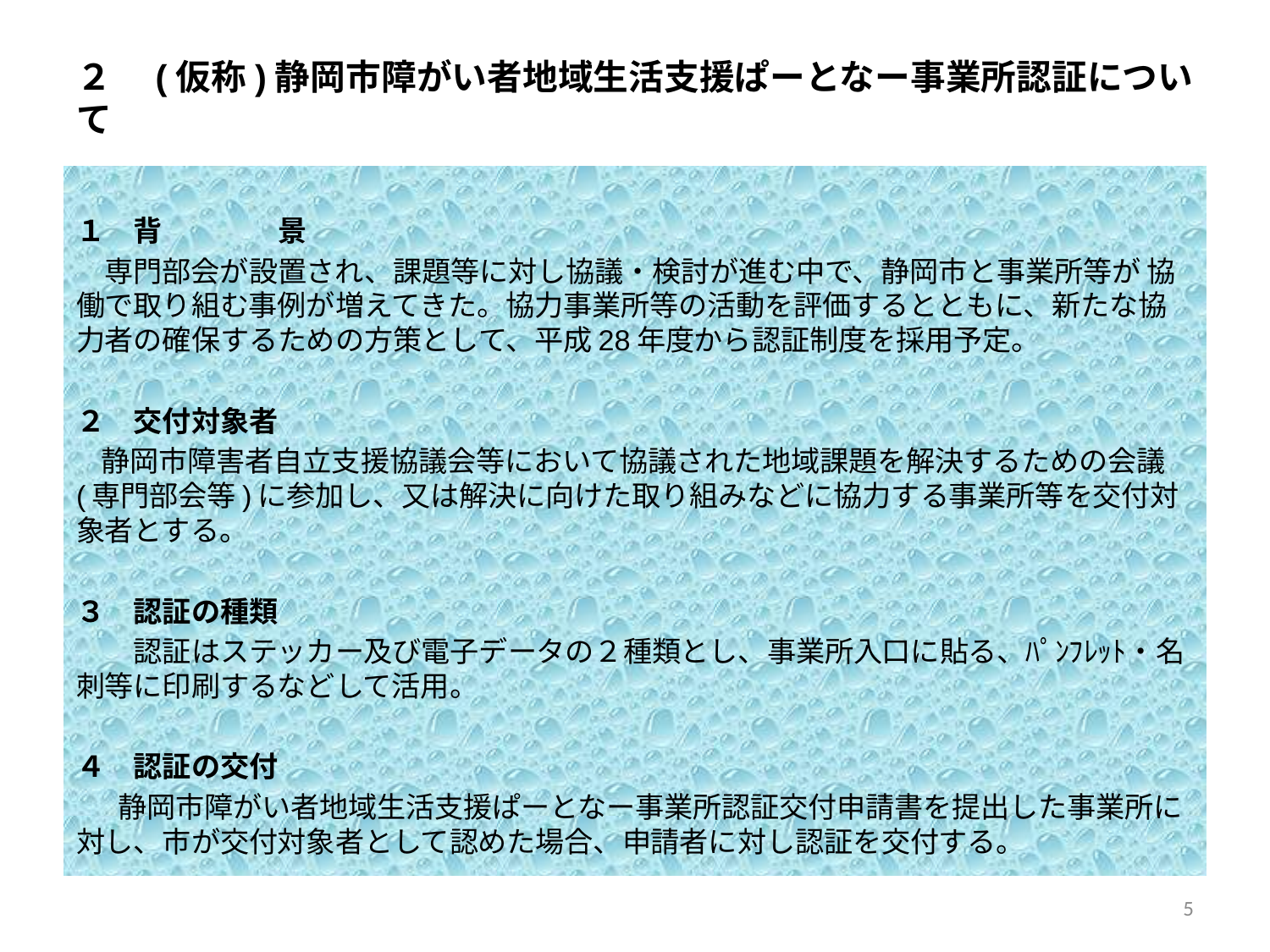

# ２　(仮称)静岡市障がい者地域生活支援ぱーとなー事業所認証について

１　背　　　　景
　専門部会が設置され、課題等に対し協議・検討が進む中で、静岡市と事業所等が 協働で取り組む事例が増えてきた。協力事業所等の活動を評価するとともに、新たな協力者の確保するための方策として、平成28年度から認証制度を採用予定。

２　交付対象者
   静岡市障害者自立支援協議会等において協議された地域課題を解決するための会議(専門部会等)に参加し、又は解決に向けた取り組みなどに協力する事業所等を交付対象者とする。

３　認証の種類
　　認証はステッカー及び電子データの２種類とし、事業所入口に貼る、ﾊﾟﾝﾌﾚｯﾄ・名刺等に印刷するなどして活用。

４　認証の交付
 　静岡市障がい者地域生活支援ぱーとなー事業所認証交付申請書を提出した事業所に対し、市が交付対象者として認めた場合、申請者に対し認証を交付する。
5